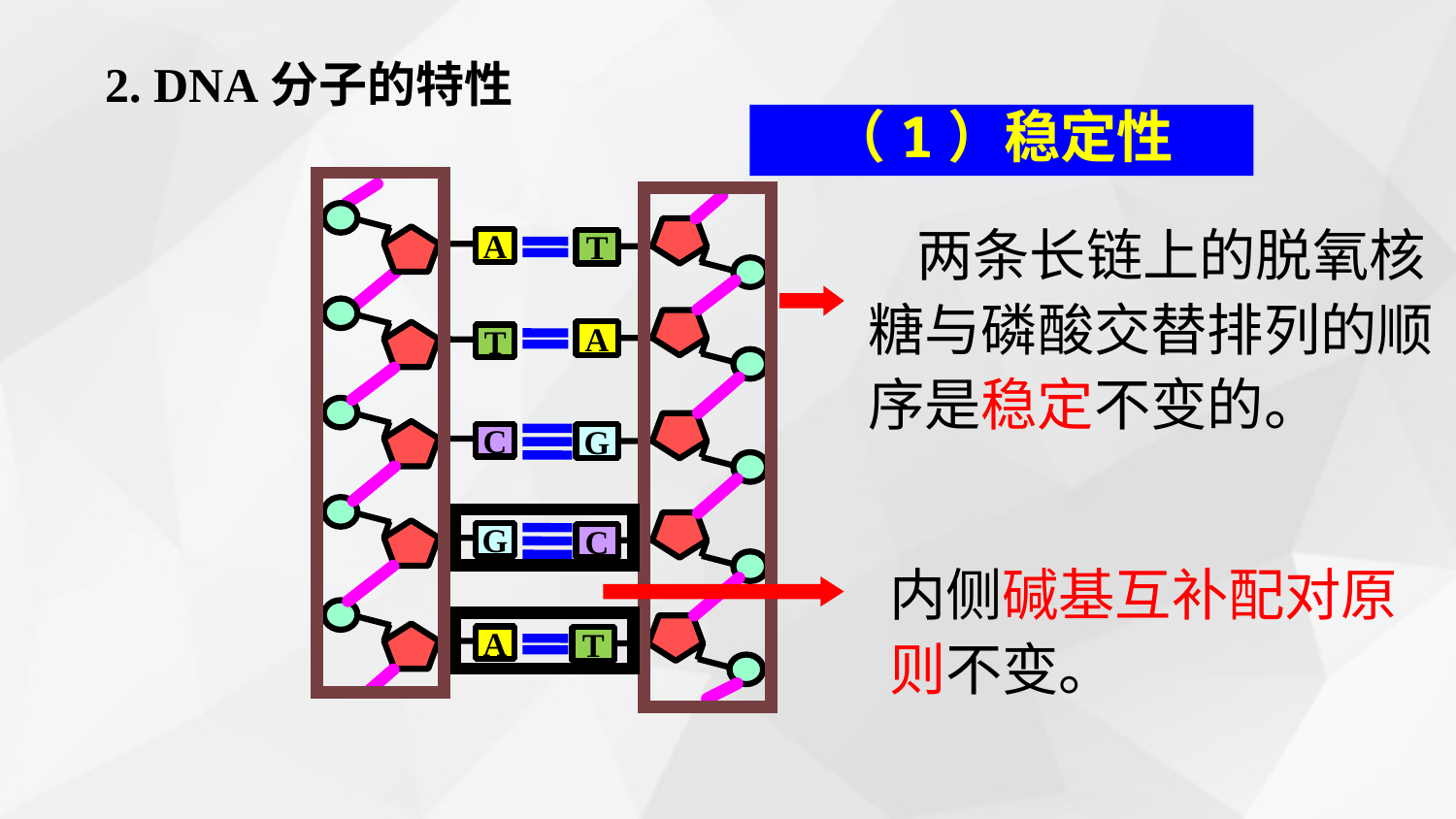

2. DNA分子的特性
（1）稳定性

A

　两条长链上的脱氧核糖与磷酸交替排列的顺序是稳定不变的。

T

T

A

C

G

G

C

内侧碱基互补配对原则不变。

A

T